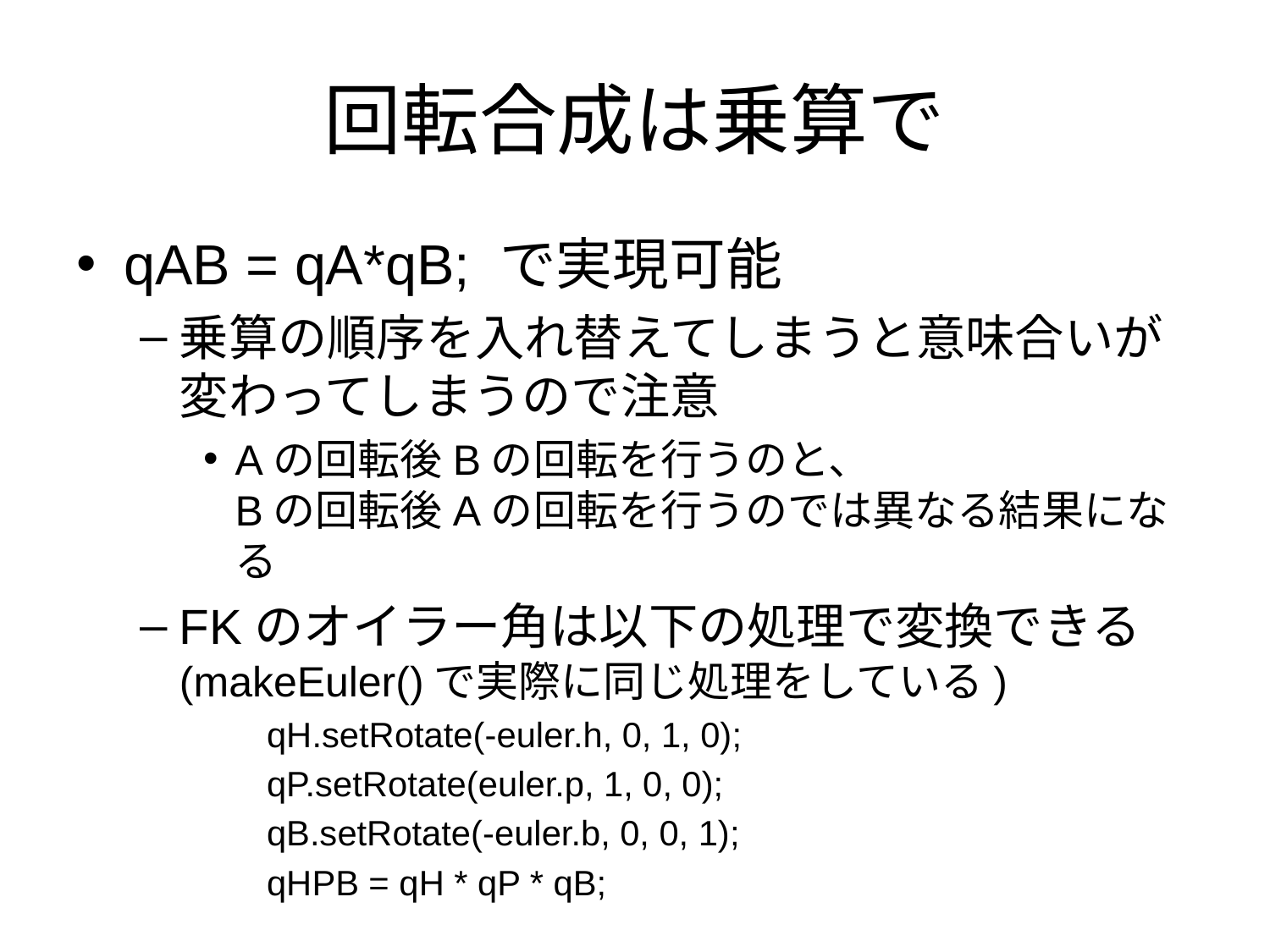

# 回転合成は乗算で
qAB = qA*qB; で実現可能
乗算の順序を入れ替えてしまうと意味合いが変わってしまうので注意
Aの回転後Bの回転を行うのと、
Bの回転後Aの回転を行うのでは異なる結果になる
FKのオイラー角は以下の処理で変換できる
(makeEuler()で実際に同じ処理をしている)
qH.setRotate(-euler.h, 0, 1, 0);
qP.setRotate(euler.p, 1, 0, 0);
qB.setRotate(-euler.b, 0, 0, 1);
qHPB = qH * qP * qB;